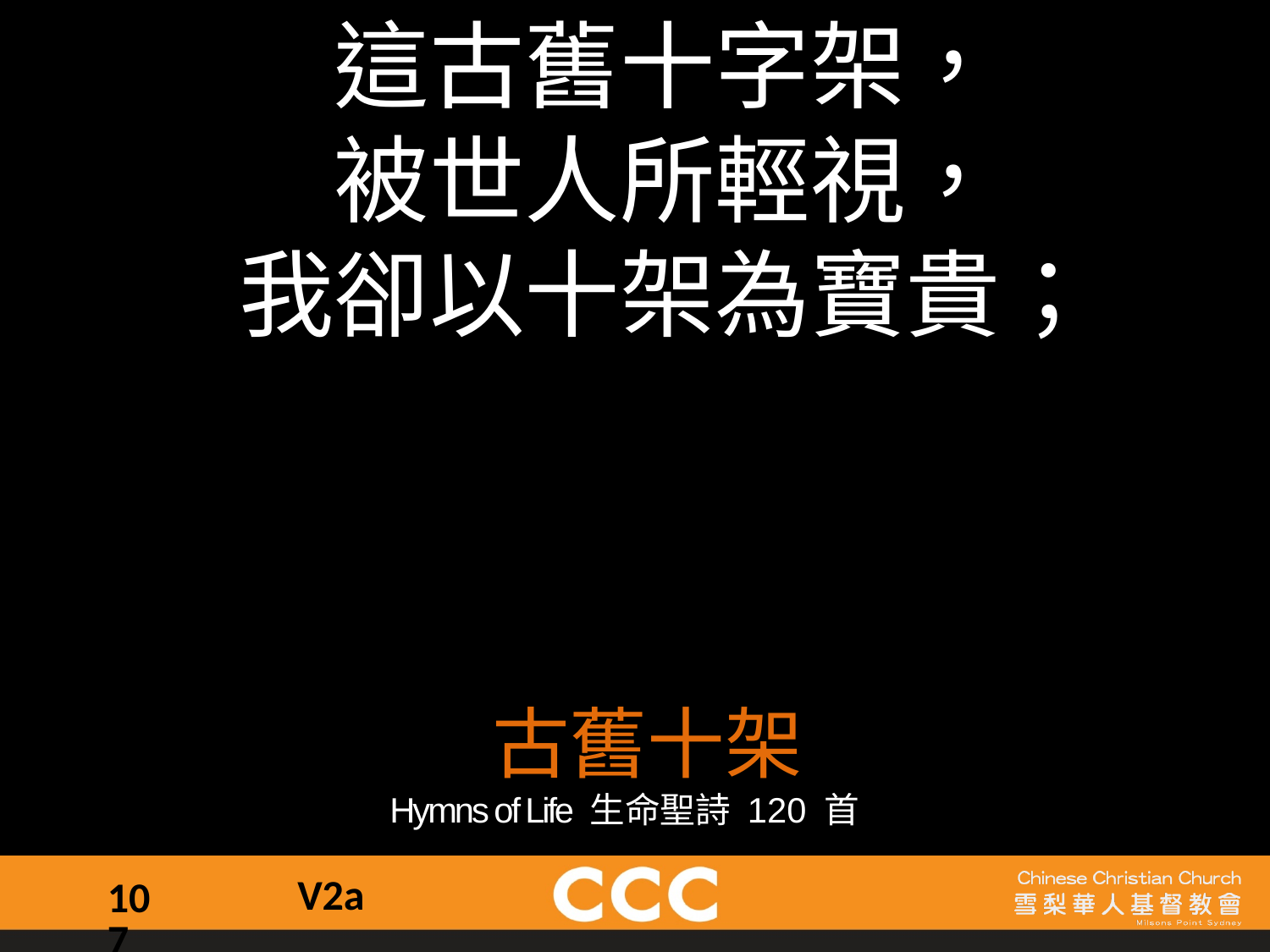

這古舊十字架，
被世人所輕視，
我卻以十架為寶貴；
古舊十架
Hymns of Life 生命聖詩 120 首
V2a
107